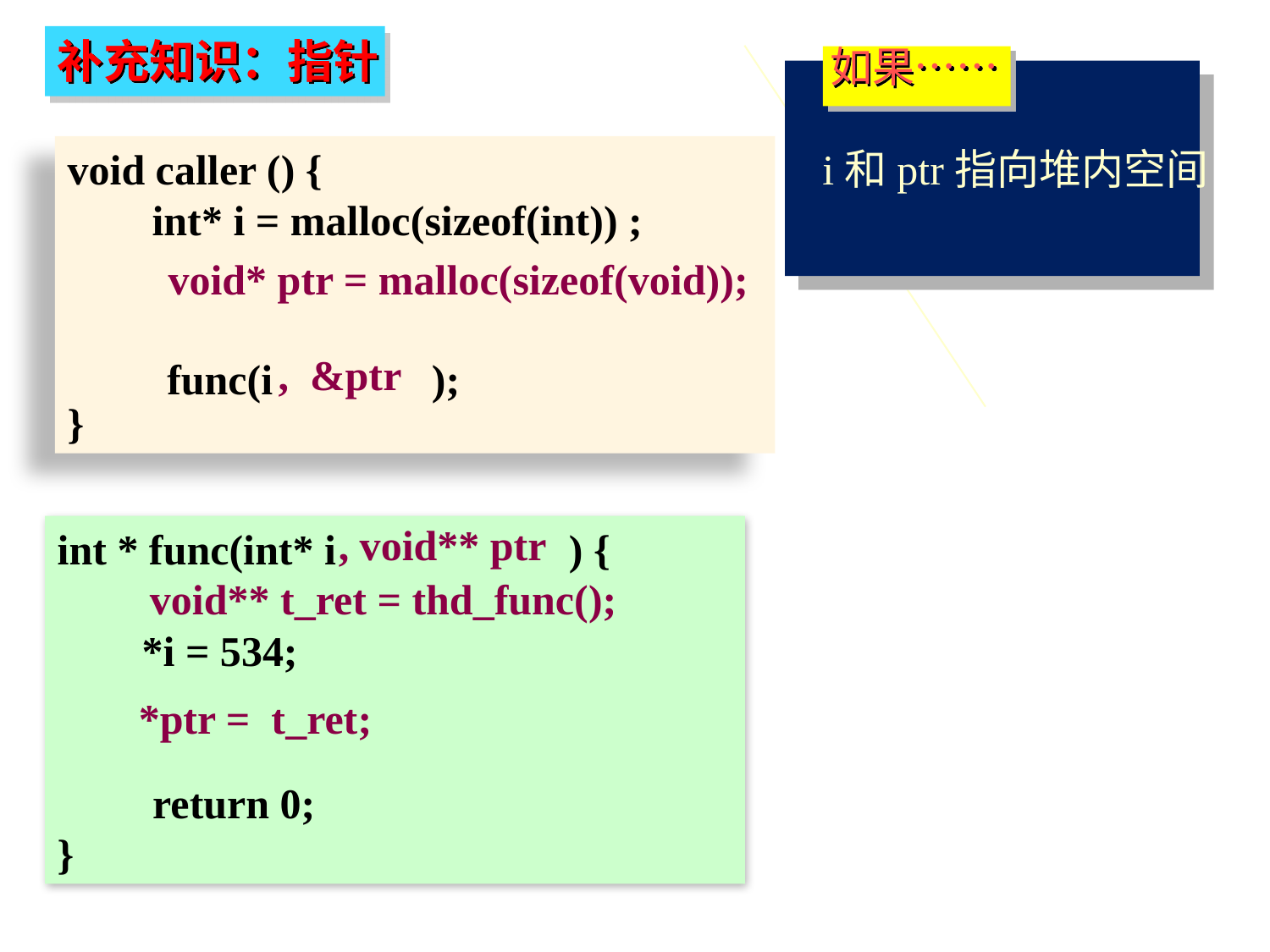

补充知识：指针
如果……

void caller () {
        int* i = malloc(sizeof(int)) ;

}
i和ptr指向堆内空间
void* ptr = malloc(sizeof(void));
,  &ptr
, void** ptr
void** t_ret = thd_func();
*ptr =  t_ret;
func(i               );
int * func(int* i                      ) {

        *i = 534;

         return 0;
}